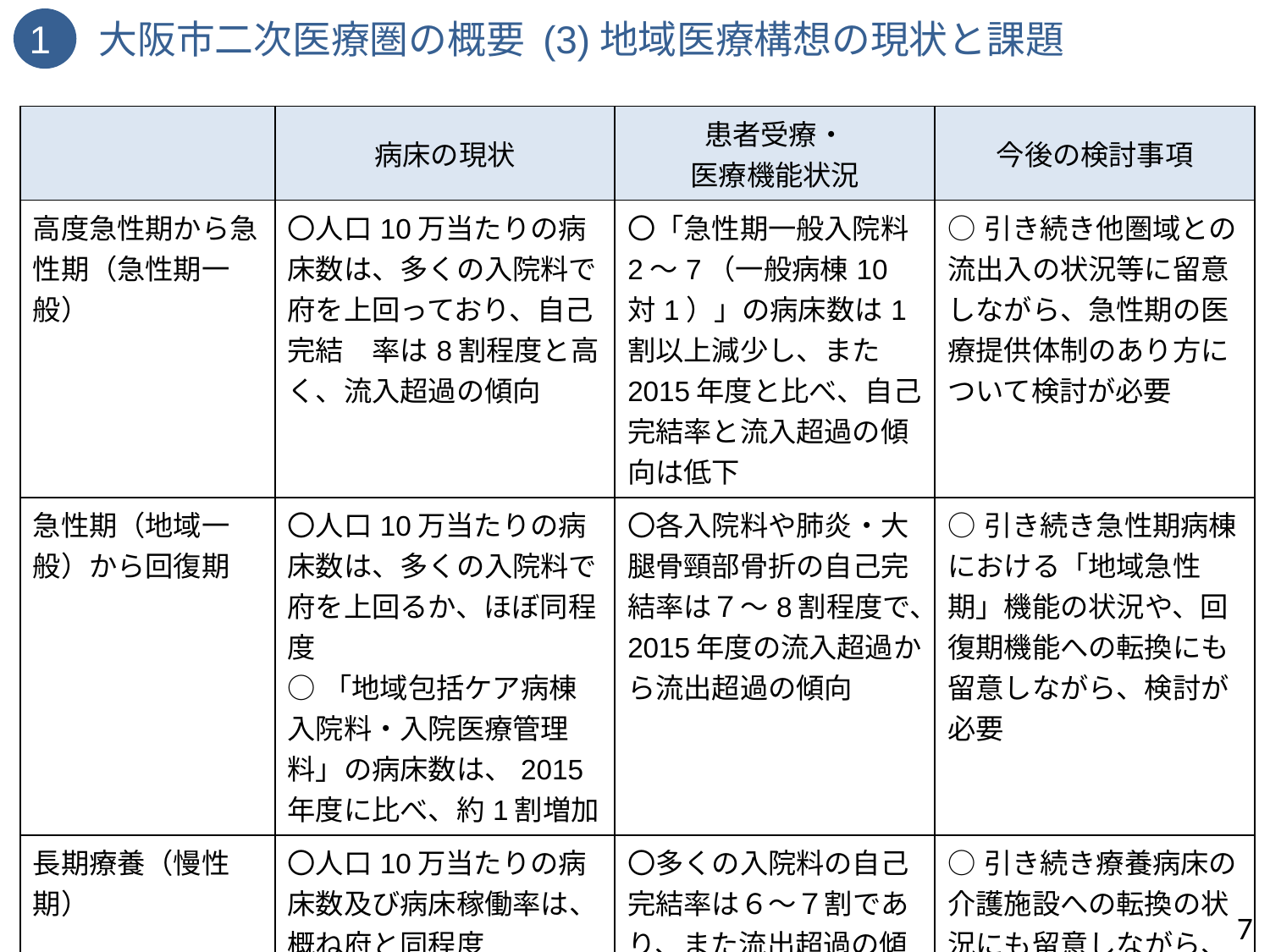

1　大阪市二次医療圏の概要 (3)地域医療構想の現状と課題
|  | 病床の現状 | 患者受療・ 医療機能状況 | 今後の検討事項 |
| --- | --- | --- | --- |
| 高度急性期から急性期（急性期一般） | 〇人口10万当たりの病床数は、多くの入院料で府を上回っており、自己完結　率は8割程度と高く、流入超過の傾向 | 〇「急性期一般入院料2～7（一般病棟10対1）」の病床数は1割以上減少し、また2015年度と比べ、自己完結率と流入超過の傾向は低下 | ○引き続き他圏域との流出入の状況等に留意しながら、急性期の医療提供体制のあり方について検討が必要 |
| 急性期（地域一般）から回復期 | 〇人口10万当たりの病床数は、多くの入院料で府を上回るか、ほぼ同程度 ○「地域包括ケア病棟入院料・入院医療管理料」の病床数は、2015年度に比べ、約1割増加 | 〇各入院料や肺炎・大腿骨頸部骨折の自己完結率は７～8割程度で、2015年度の流入超過から流出超過の傾向 | ○引き続き急性期病棟における「地域急性期」機能の状況や、回復期機能への転換にも留意しながら、検討が必要 |
| 長期療養（慢性期） | 〇人口10万当たりの病床数及び病床稼働率は、概ね府と同程度 ○「介護療養病床」が2割以上減少 | 〇多くの入院料の自己完結率は６～７割であり、また流出超過の傾向がみられ、2015年度に比べ、自己完結率は低下し、流出超過の傾向 | ○引き続き療養病床の介護施設への転換の状況にも留意しながら、検討が必要 |
7